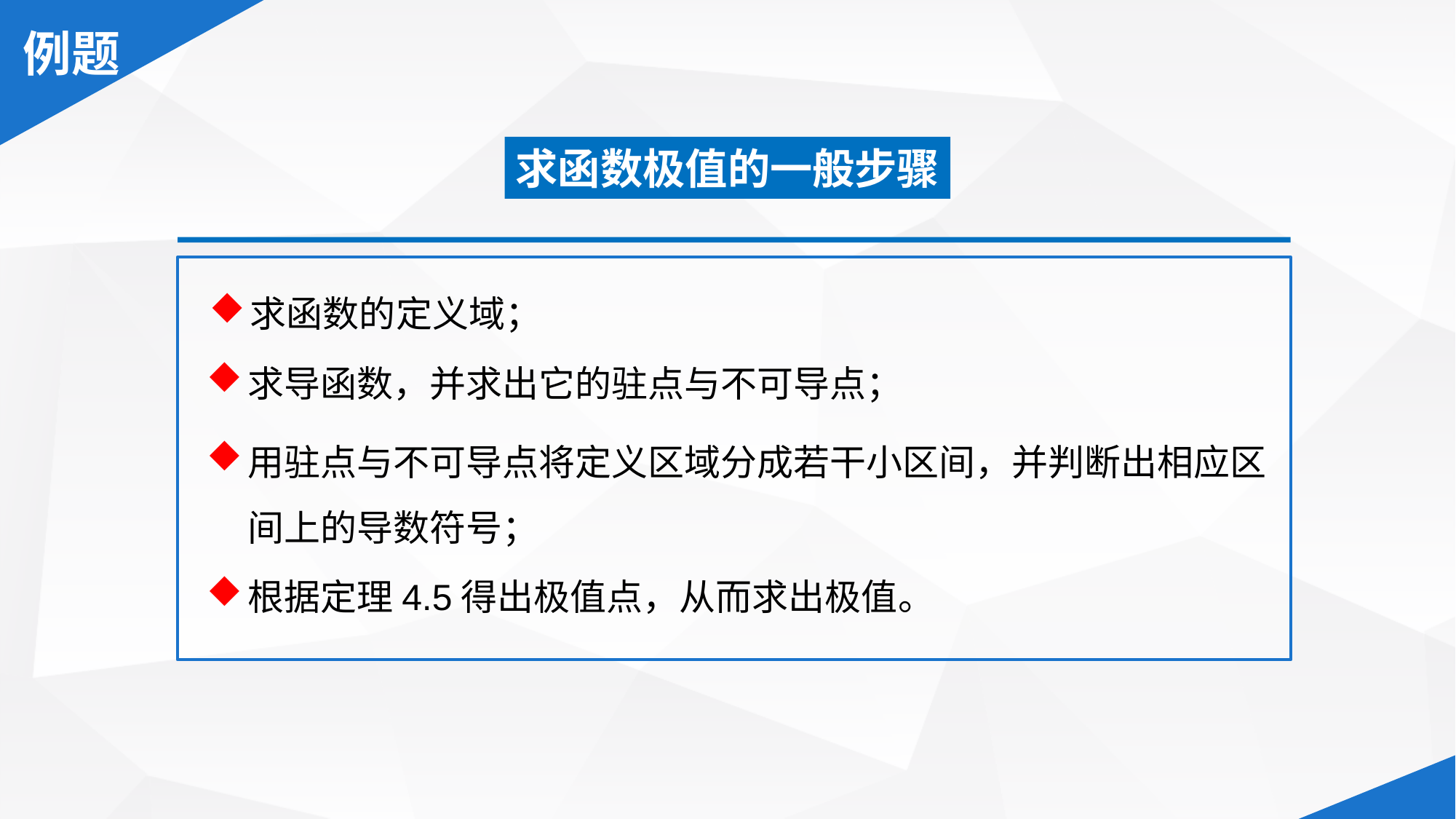

求函数极值的一般步骤

求函数的定义域；

求导函数，并求出它的驻点与不可导点；
用驻点与不可导点将定义区域分成若干小区间，并判断出相应区间上的导数符号；
根据定理4.5得出极值点，从而求出极值。